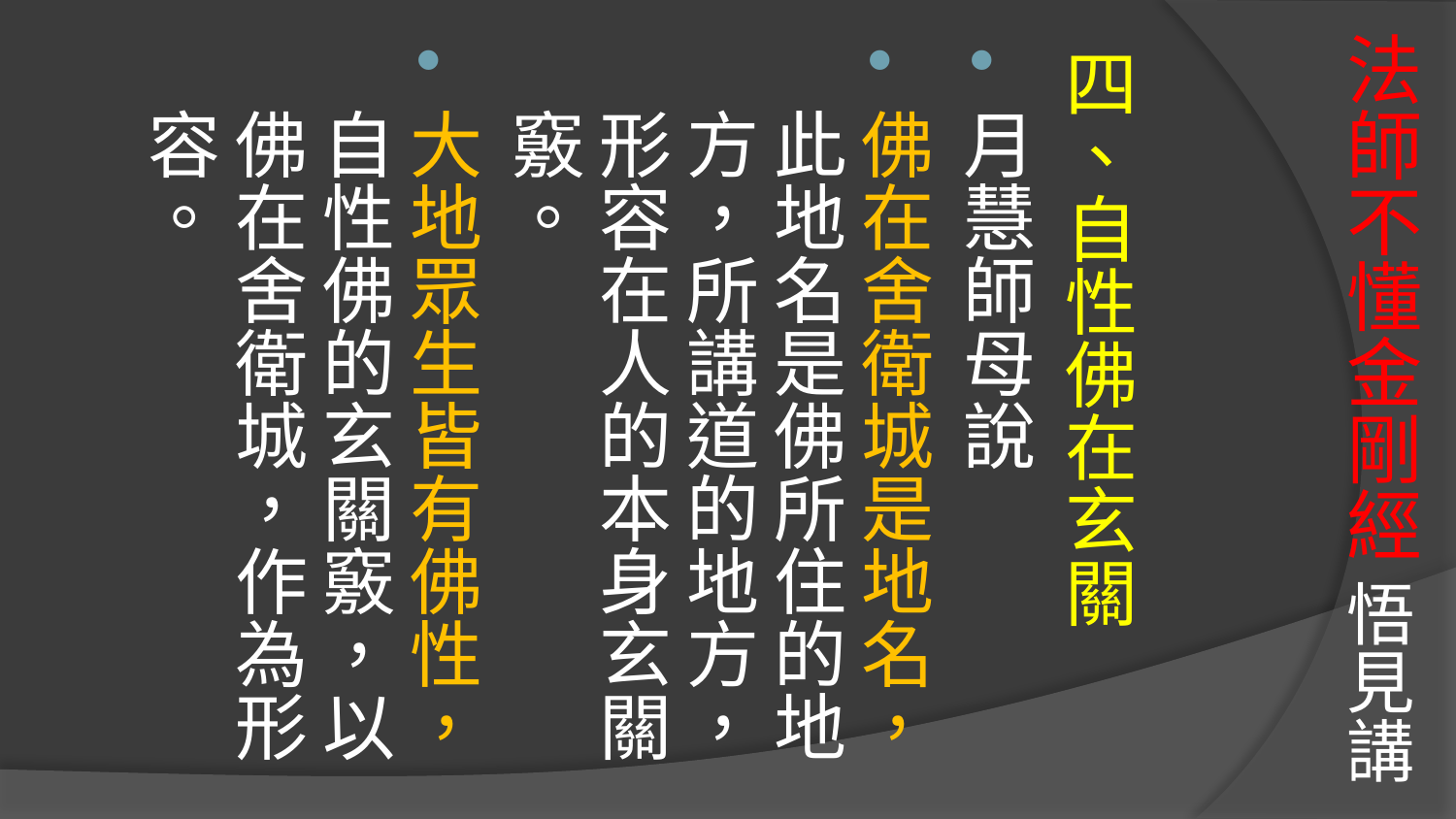

# 法師不懂金剛經 悟見講
四、自性佛在玄關
月慧師母說
佛在舍衛城是地名，此地名是佛所住的地方，所講道的地方，形容在人的本身玄關竅。
大地眾生皆有佛性，自性佛的玄關竅，以佛在舍衛城，作為形容。